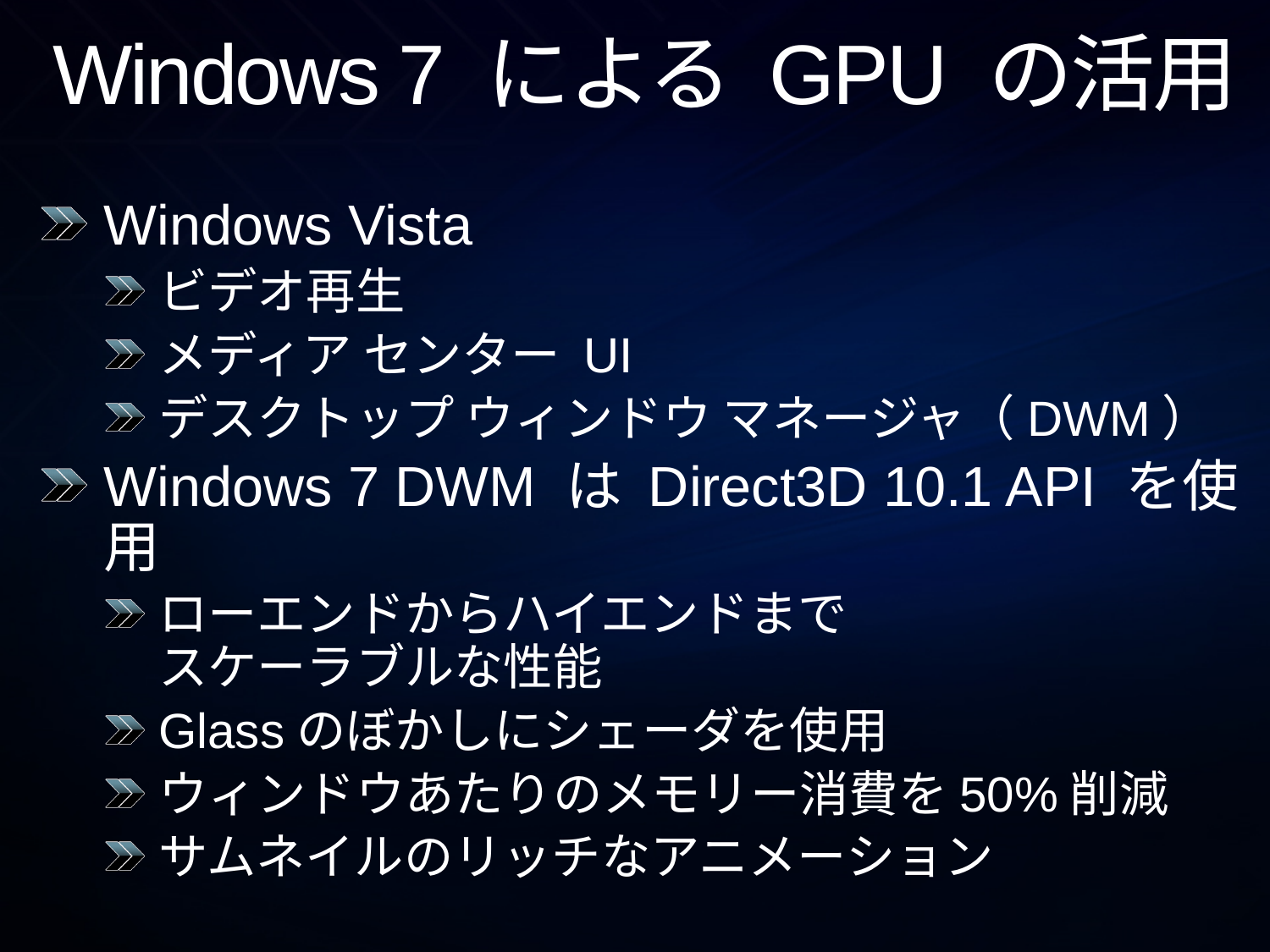

# Windows 7 による GPU の活用
Windows Vista
ビデオ再生
メディア センター UI
デスクトップ ウィンドウ マネージャ（DWM）
Windows 7 DWM は Direct3D 10.1 API を使用
ローエンドからハイエンドまで
スケーラブルな性能
Glassのぼかしにシェーダを使用
ウィンドウあたりのメモリー消費を50%削減
サムネイルのリッチなアニメーション